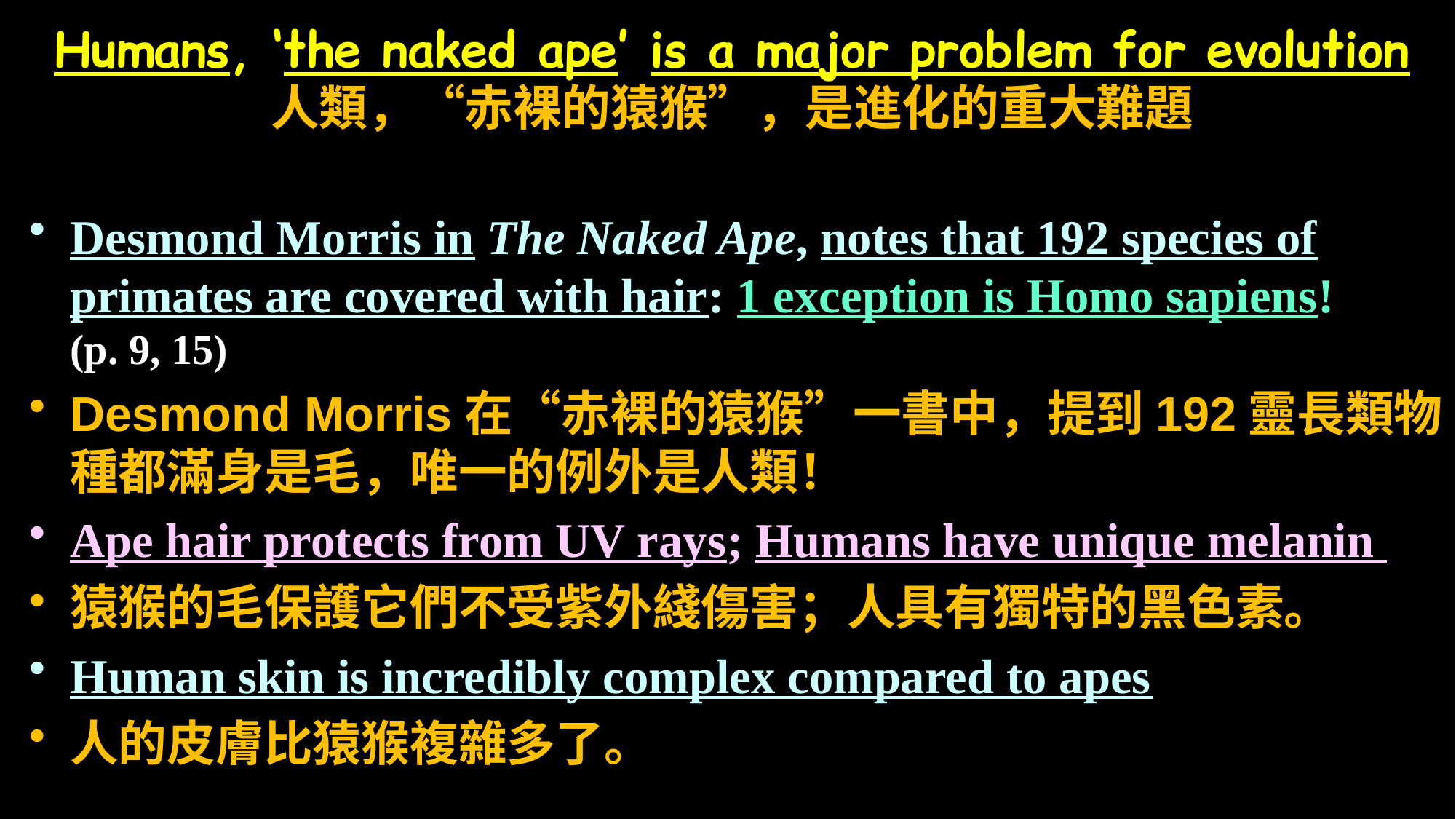

# Humans, ‘the naked ape’ is a major problem for evolution 人類，“赤裸的猿猴”，是進化的重大難題
Desmond Morris in The Naked Ape, notes that 192 species of primates are covered with hair: 1 exception is Homo sapiens!      (p. 9, 15)
Desmond Morris在“赤裸的猿猴”一書中，提到192靈長類物種都滿身是毛，唯一的例外是人類！
Ape hair protects from UV rays; Humans have unique melanin
猿猴的毛保護它們不受紫外綫傷害；人具有獨特的黑色素。
Human skin is incredibly complex compared to apes
人的皮膚比猿猴複雜多了。